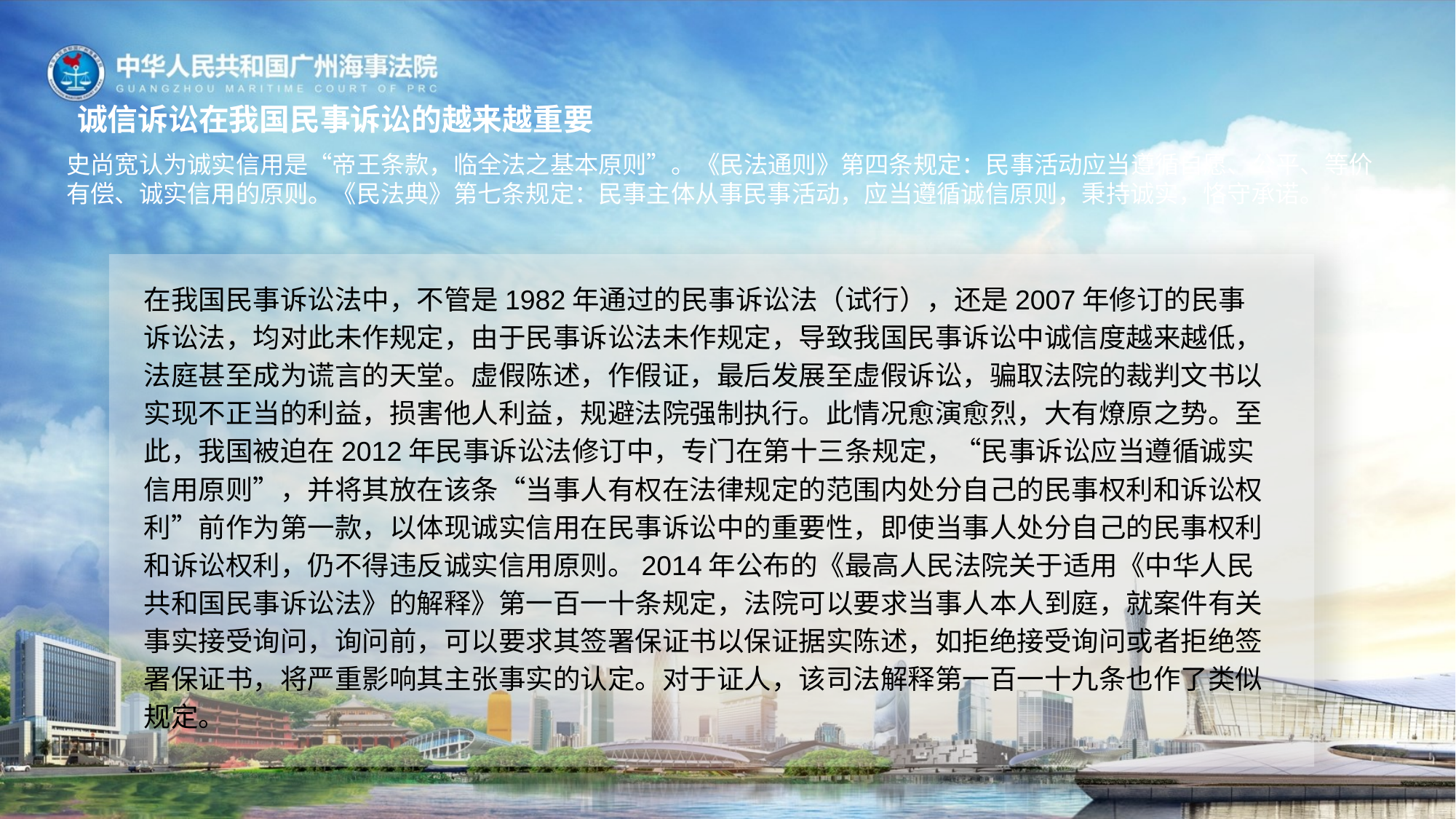

诚信诉讼在我国民事诉讼的越来越重要
史尚宽认为诚实信用是“帝王条款，临全法之基本原则”。《民法通则》第四条规定：民事活动应当遵循自愿、公平、等价有偿、诚实信用的原则。《民法典》第七条规定：民事主体从事民事活动，应当遵循诚信原则，秉持诚实，恪守承诺。

在我国民事诉讼法中，不管是1982年通过的民事诉讼法（试行），还是2007年修订的民事诉讼法，均对此未作规定，由于民事诉讼法未作规定，导致我国民事诉讼中诚信度越来越低，法庭甚至成为谎言的天堂。虚假陈述，作假证，最后发展至虚假诉讼，骗取法院的裁判文书以实现不正当的利益，损害他人利益，规避法院强制执行。此情况愈演愈烈，大有燎原之势。至此，我国被迫在2012年民事诉讼法修订中，专门在第十三条规定，“民事诉讼应当遵循诚实信用原则”，并将其放在该条“当事人有权在法律规定的范围内处分自己的民事权利和诉讼权利”前作为第一款，以体现诚实信用在民事诉讼中的重要性，即使当事人处分自己的民事权利和诉讼权利，仍不得违反诚实信用原则。2014年公布的《最高人民法院关于适用《中华人民共和国民事诉讼法》的解释》第一百一十条规定，法院可以要求当事人本人到庭，就案件有关事实接受询问，询问前，可以要求其签署保证书以保证据实陈述，如拒绝接受询问或者拒绝签署保证书，将严重影响其主张事实的认定。对于证人，该司法解释第一百一十九条也作了类似规定。